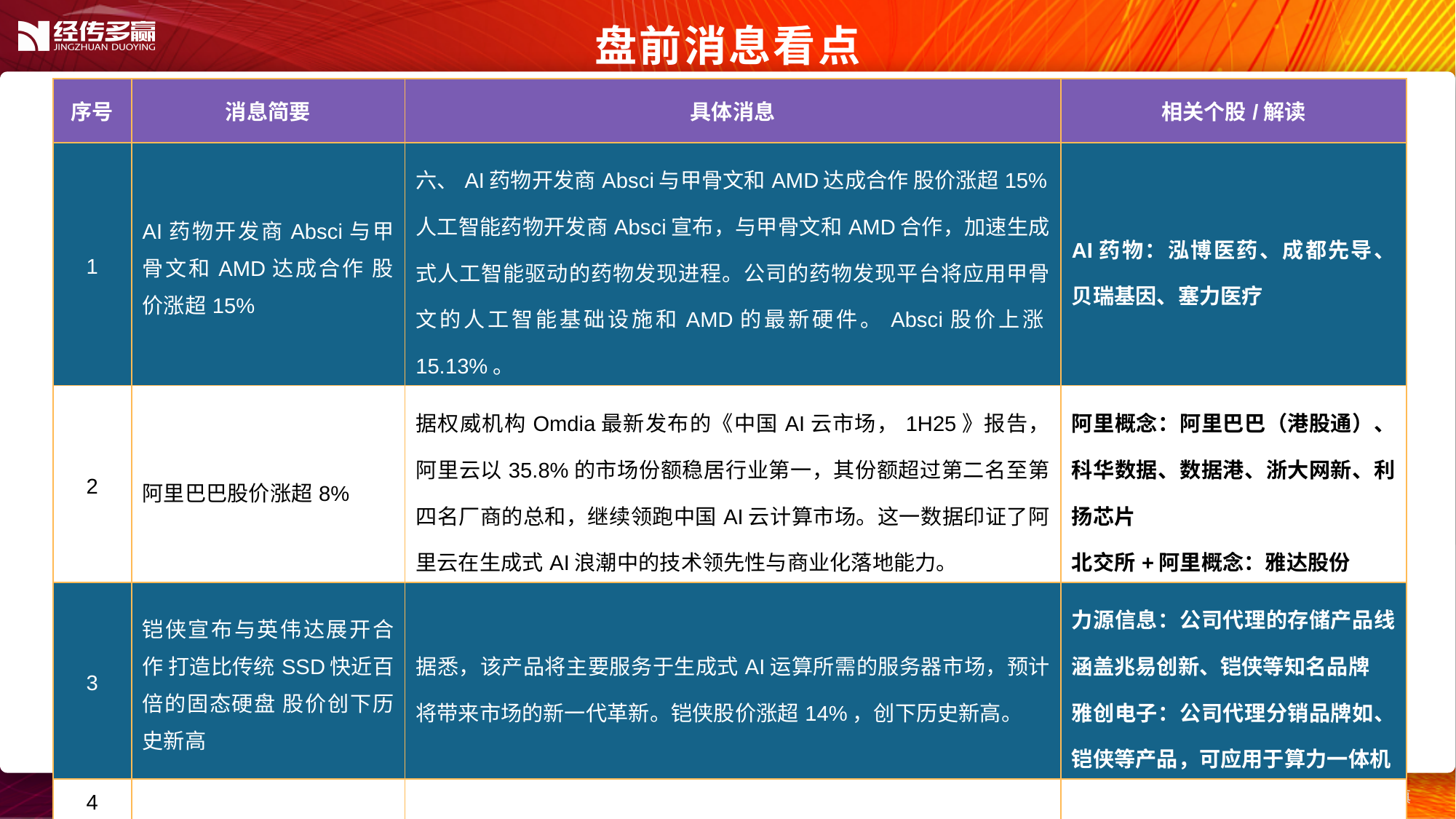

盘前消息看点
| 序号 | 消息简要 | 具体消息 | 相关个股/解读 |
| --- | --- | --- | --- |
| 1 | AI药物开发商Absci与甲骨文和AMD达成合作 股价涨超15% | 六、AI药物开发商Absci与甲骨文和AMD达成合作 股价涨超15% 人工智能药物开发商Absci宣布，与甲骨文和AMD合作，加速生成式人工智能驱动的药物发现进程。公司的药物发现平台将应用甲骨文的人工智能基础设施和AMD的最新硬件。Absci股价上涨15.13%。 | AI药物：泓博医药、成都先导、贝瑞基因、塞力医疗 |
| 2 | 阿里巴巴股价涨超8% | 据权威机构Omdia最新发布的《中国AI云市场，1H25》报告，阿里云以35.8%的市场份额稳居行业第一，其份额超过第二名至第四名厂商的总和，继续领跑中国AI云计算市场。这一数据印证了阿里云在生成式AI浪潮中的技术领先性与商业化落地能力。 | 阿里概念：阿里巴巴（港股通）、科华数据、数据港、浙大网新、利扬芯片 北交所+阿里概念：雅达股份 |
| 3 | 铠侠宣布与英伟达展开合作 打造比传统SSD快近百倍的固态硬盘 股价创下历史新高 | 据悉，该产品将主要服务于生成式AI运算所需的服务器市场，预计将带来市场的新一代革新。铠侠股价涨超14%，创下历史新高。 | 力源信息：公司代理的存储产品线涵盖兆易创新、铠侠等知名品牌 雅创电子：公司代理分销品牌如、铠侠等产品，可应用于算力一体机 |
| 4 |  |  |  |
| 5 |  |  |  |